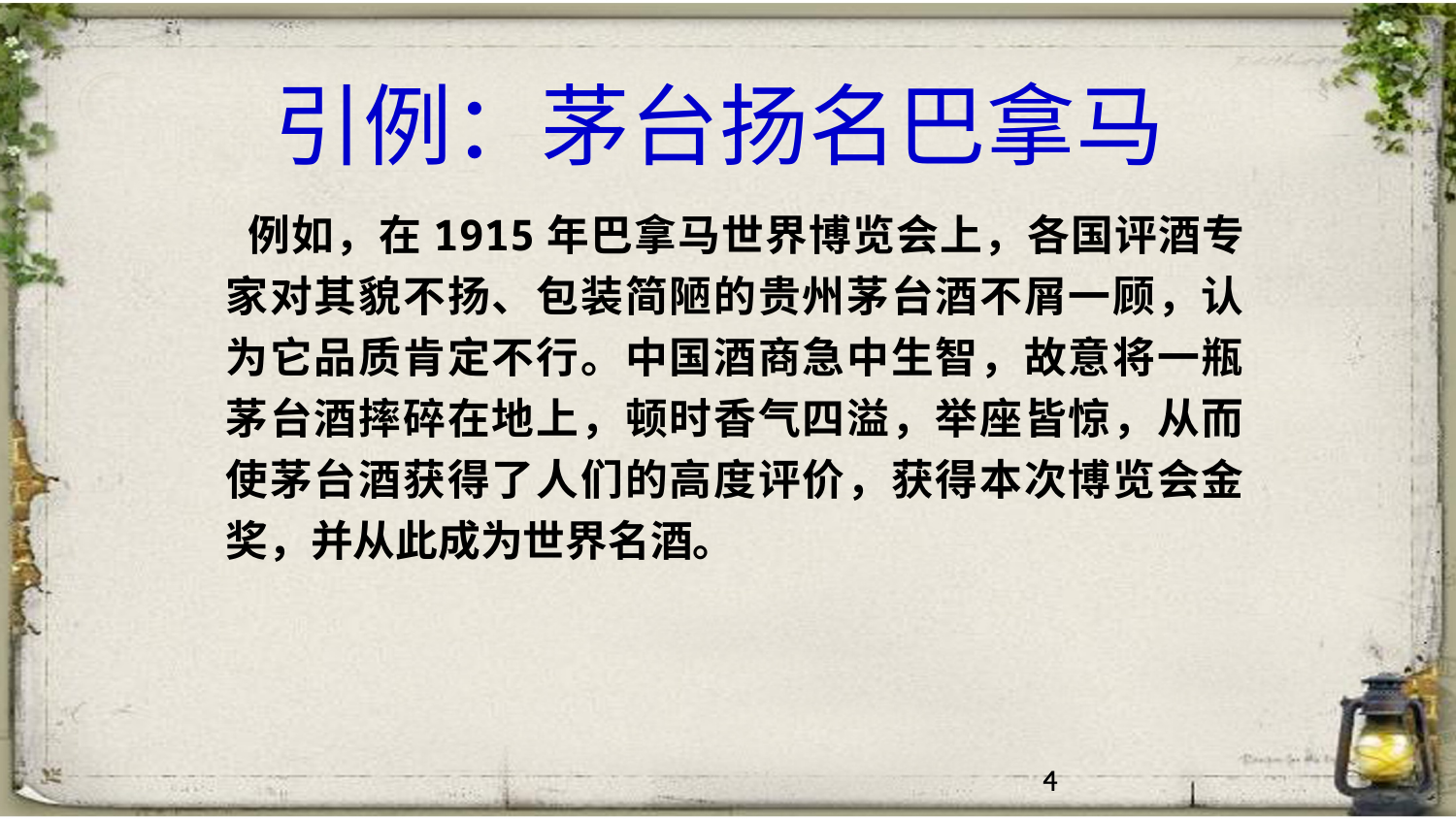

4
# 引例：茅台扬名巴拿马
      例如，在1915年巴拿马世界博览会上，各国评酒专家对其貌不扬、包装简陋的贵州茅台酒不屑一顾，认为它品质肯定不行。中国酒商急中生智，故意将一瓶茅台酒摔碎在地上，顿时香气四溢，举座皆惊，从而使茅台酒获得了人们的高度评价，获得本次博览会金奖，并从此成为世界名酒。